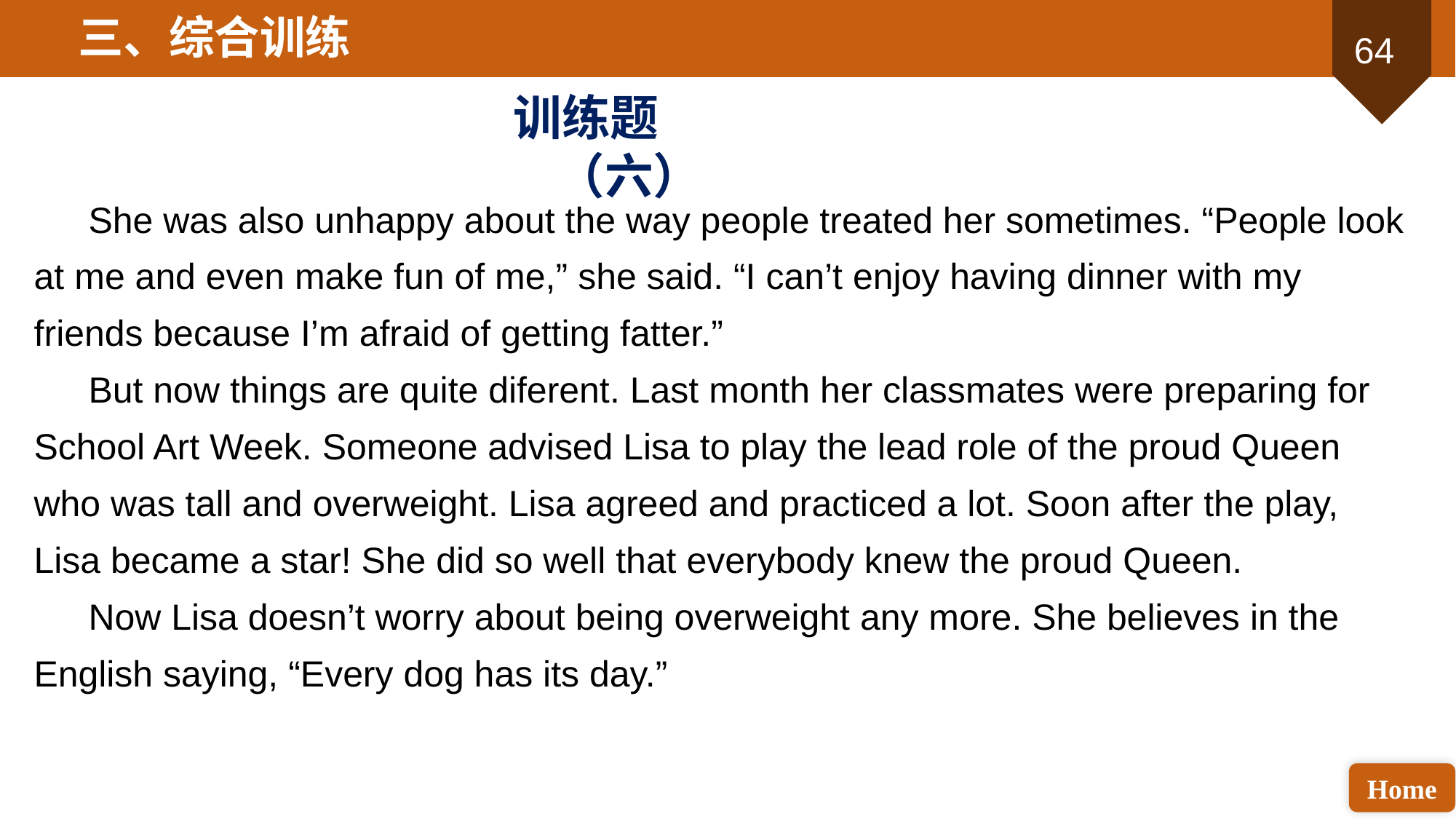

三、综合训练
训练题（六）
She was also unhappy about the way people treated her sometimes. “People look at me and even make fun of me,” she said. “I can’t enjoy having dinner with my friends because I’m afraid of getting fatter.”
But now things are quite diferent. Last month her classmates were preparing for School Art Week. Someone advised Lisa to play the lead role of the proud Queen who was tall and overweight. Lisa agreed and practiced a lot. Soon after the play, Lisa became a star! She did so well that everybody knew the proud Queen.
Now Lisa doesn’t worry about being overweight any more. She believes in the English saying, “Every dog has its day.”